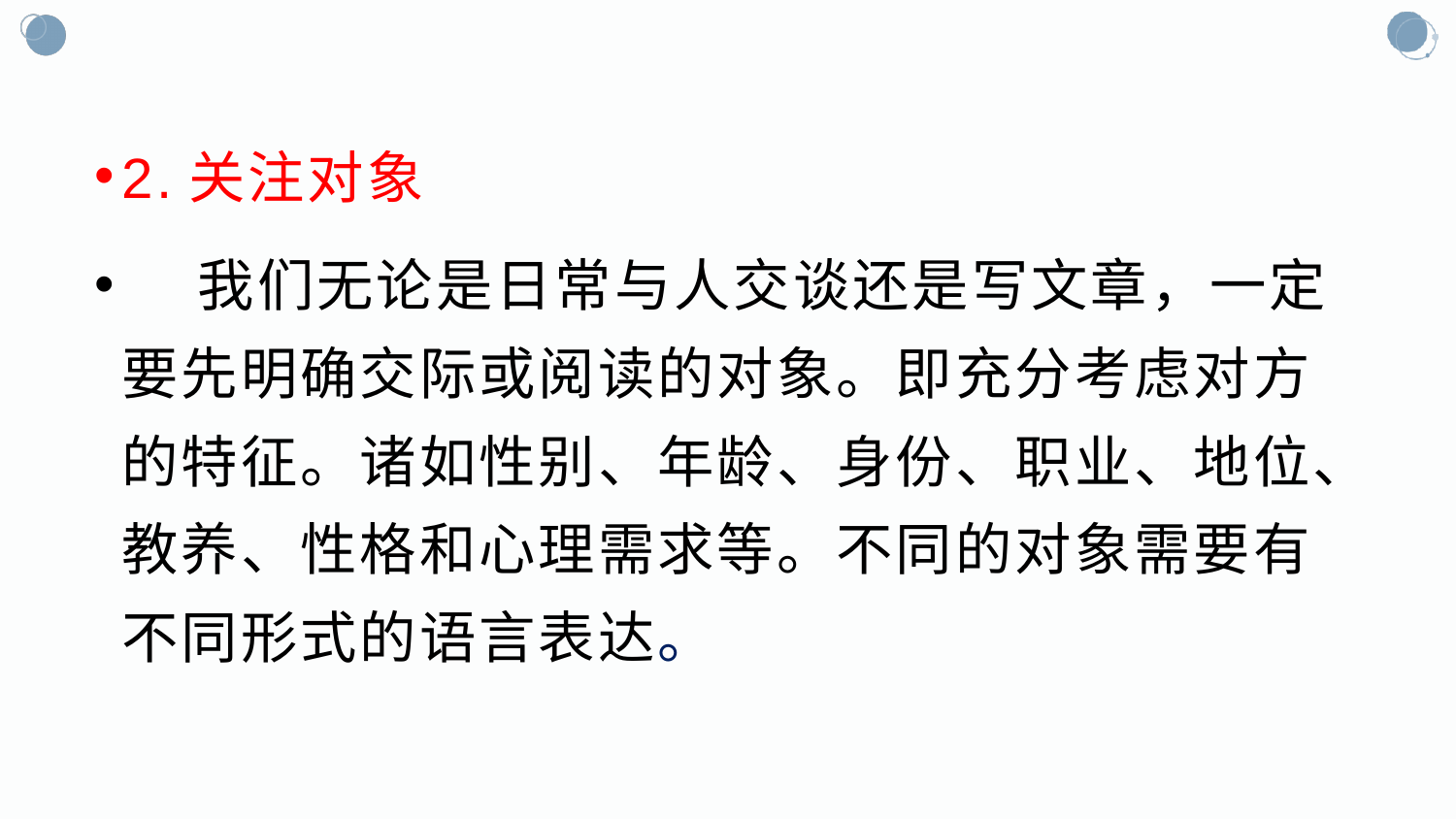

#
2.关注对象
    我们无论是日常与人交谈还是写文章，一定要先明确交际或阅读的对象。即充分考虑对方的特征。诸如性别、年龄、身份、职业、地位、教养、性格和心理需求等。不同的对象需要有不同形式的语言表达。